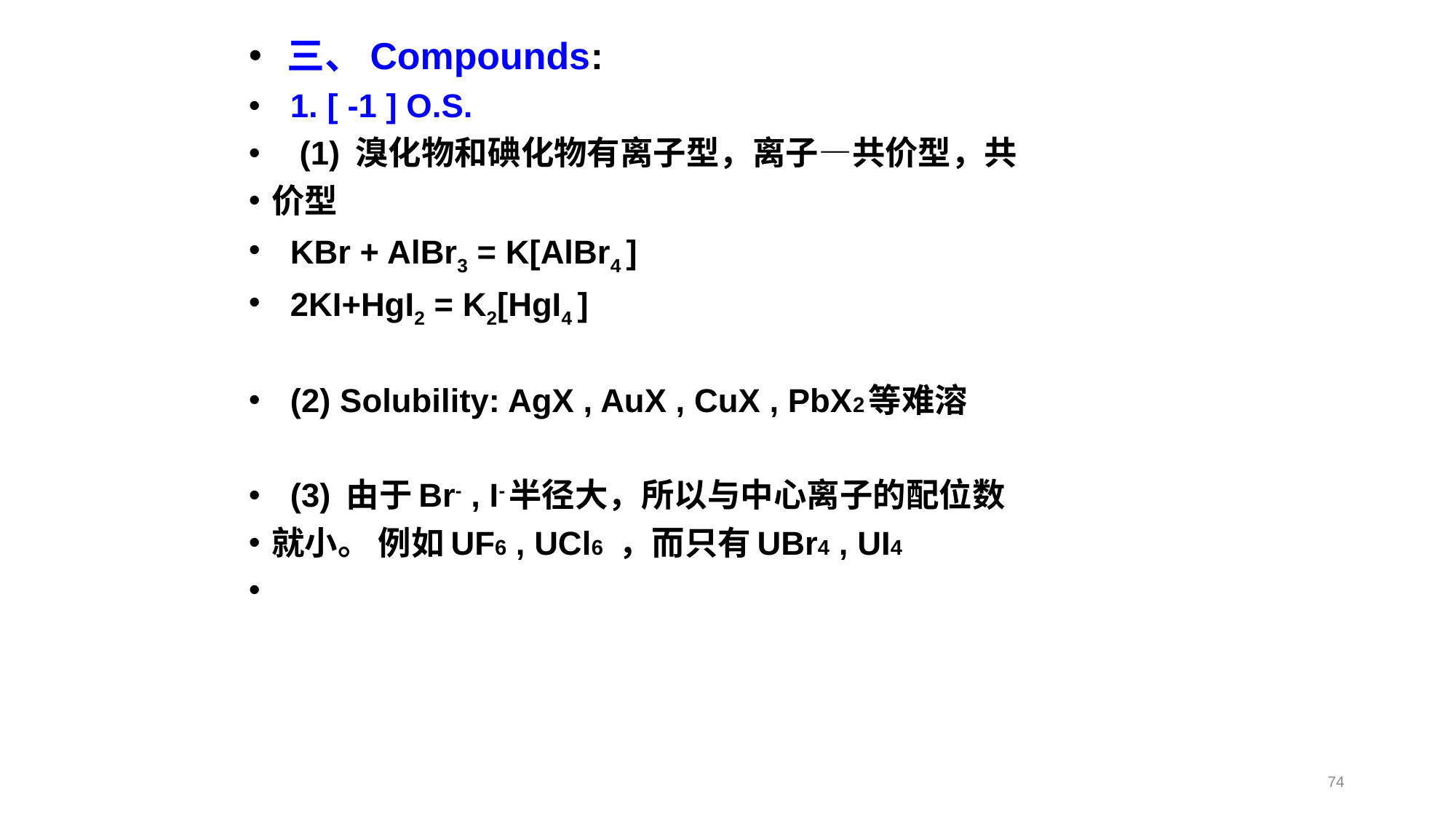

三、Compounds:
  1. [ -1 ] O.S.
   (1) 溴化物和碘化物有离子型，离子—共价型，共
价型
  KBr + AlBr3 = K[AlBr4 ]
  2KI+HgI2 = K2[HgI4 ]

  (2) Solubility: AgX , AuX , CuX , PbX2等难溶

  (3) 由于Br- , I-半径大，所以与中心离子的配位数
就小。 例如UF6 , UCl6 ，而只有UBr4 , UI4

74